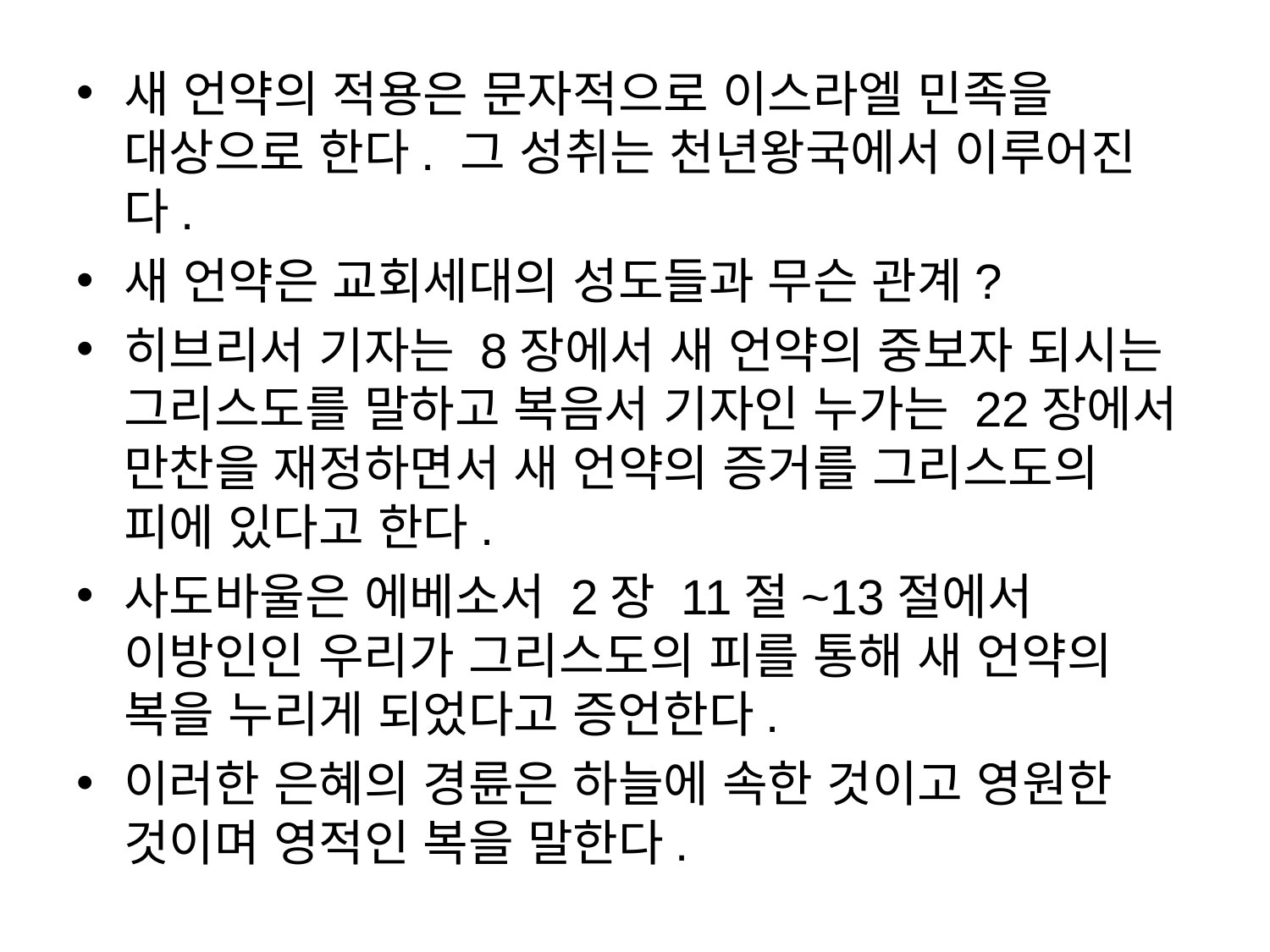

새 언약의 적용은 문자적으로 이스라엘 민족을 대상으로 한다. 그 성취는 천년왕국에서 이루어진다.
새 언약은 교회세대의 성도들과 무슨 관계?
히브리서 기자는 8장에서 새 언약의 중보자 되시는 그리스도를 말하고 복음서 기자인 누가는 22장에서 만찬을 재정하면서 새 언약의 증거를 그리스도의 피에 있다고 한다.
사도바울은 에베소서 2장 11절~13절에서 이방인인 우리가 그리스도의 피를 통해 새 언약의 복을 누리게 되었다고 증언한다.
이러한 은혜의 경륜은 하늘에 속한 것이고 영원한 것이며 영적인 복을 말한다.